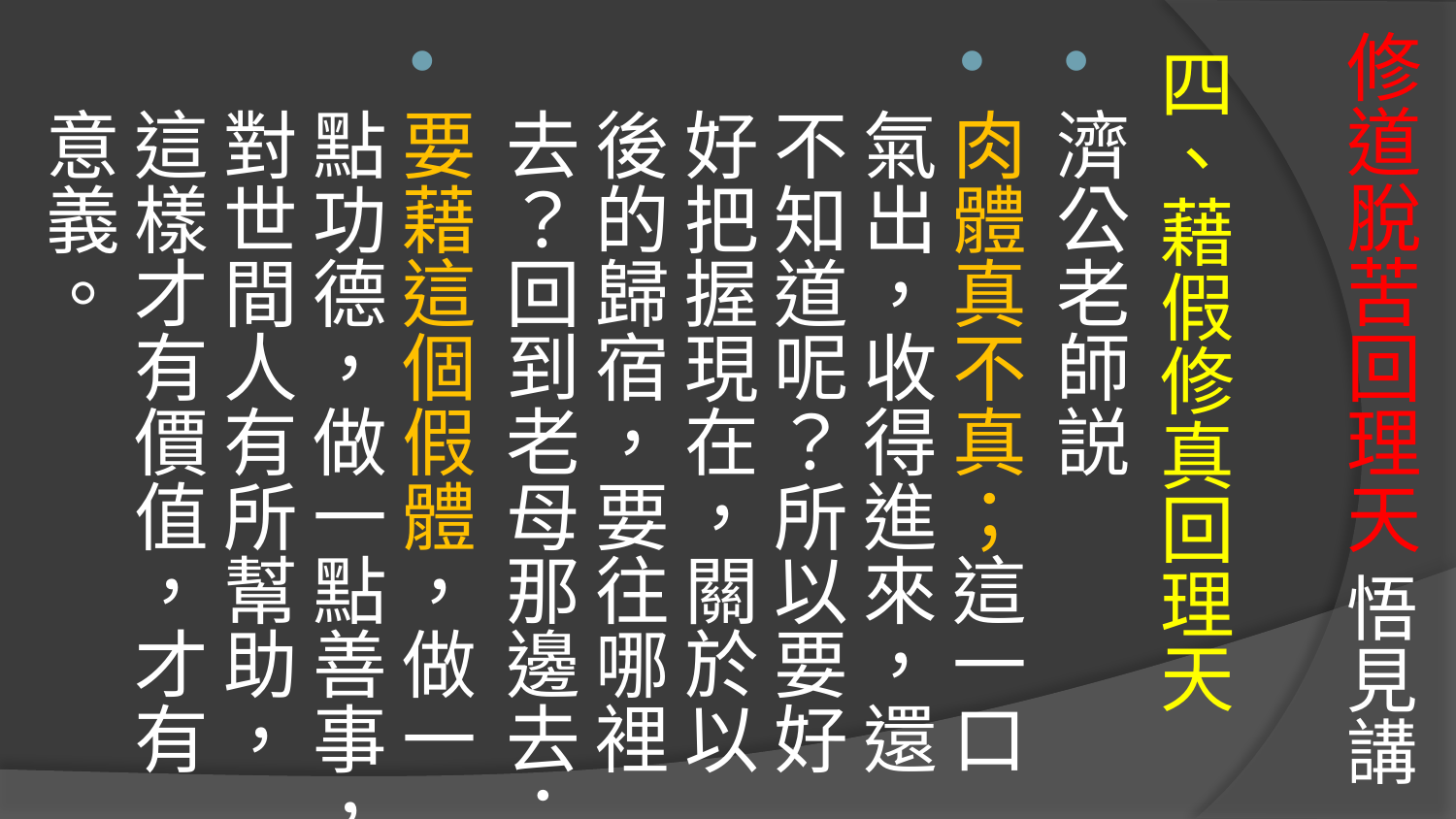

# 修道脫苦回理天 悟見講
四、藉假修真回理天
濟公老師説
肉體真不真；這一口氣出，收得進來，還不知道呢？所以要好好把握現在，關於以後的歸宿，要往哪裡去？回到老母那邊去；
要藉這個假體，做一點功德，做一點善事，對世間人有所幫助，這樣才有價值，才有意義。